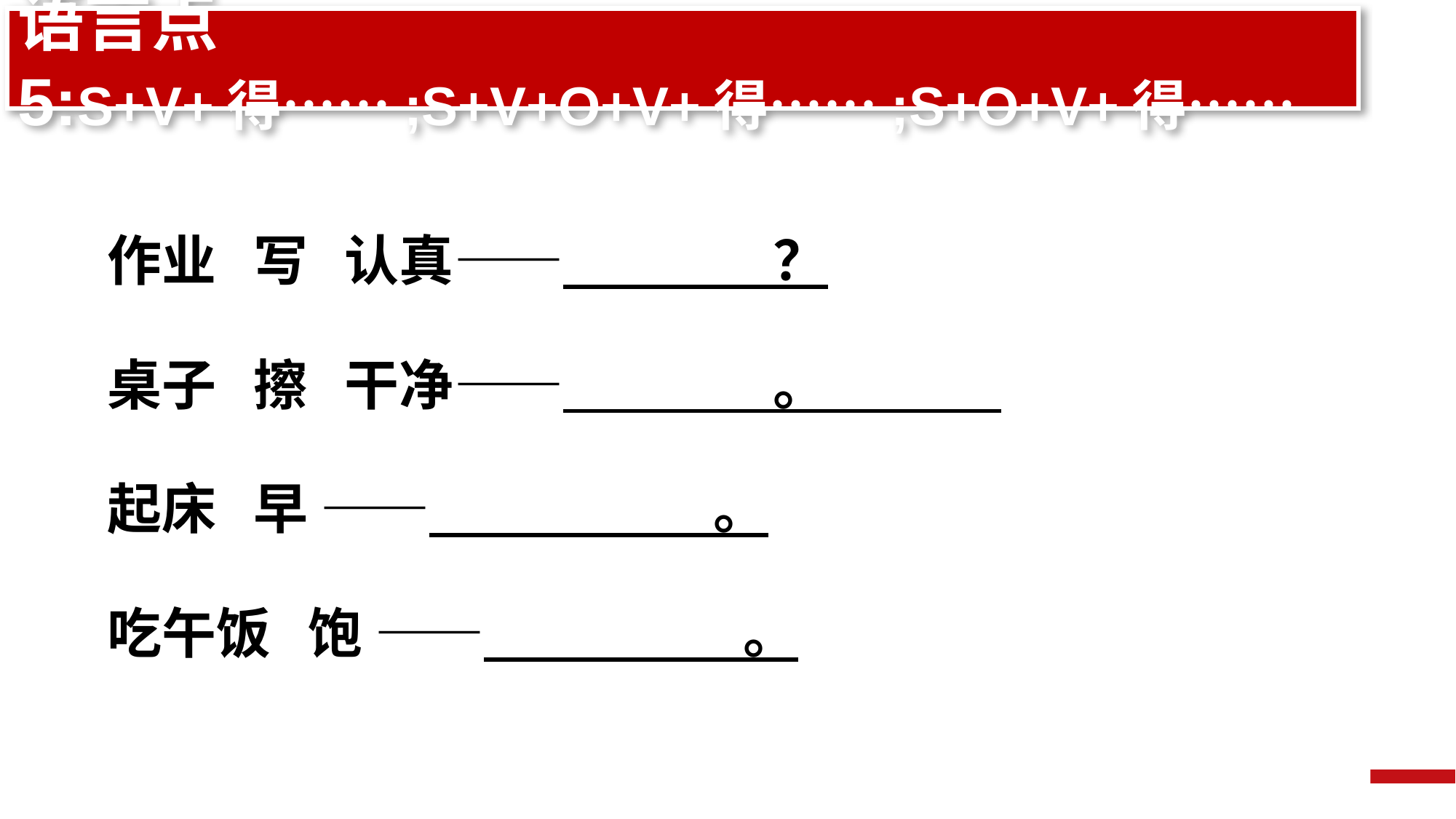

语言点5:S+V+得……;S+V+O+V+得……;S+O+V+得……
作业   写   认真——                 ？
桌子   擦   干净——                 。
起床   早 ——                       。
吃午饭   饱 ——                     。